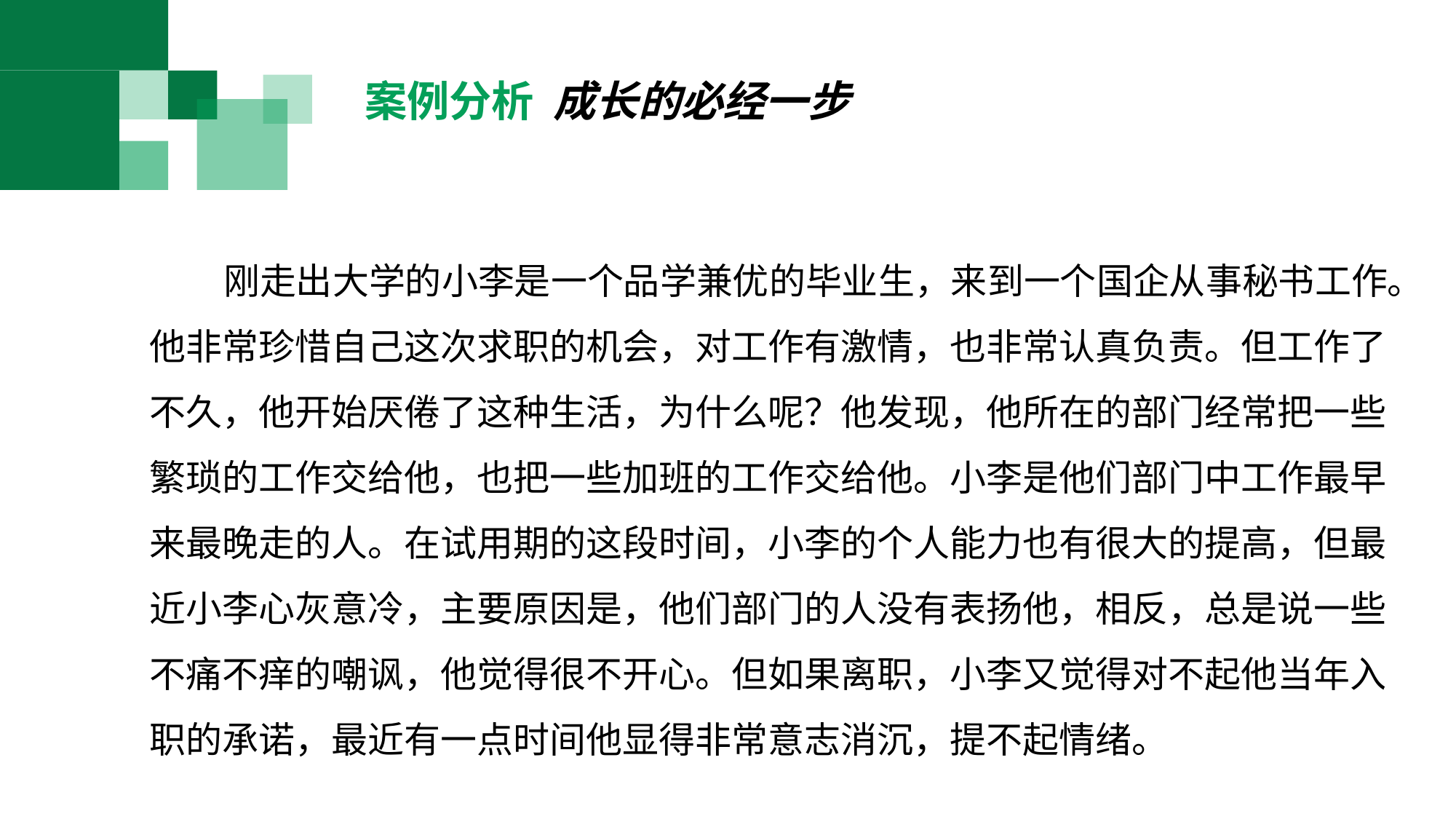

案例分析  成长的必经一步

        刚走出大学的小李是一个品学兼优的毕业生，来到一个国企从事秘书工作。他非常珍惜自己这次求职的机会，对工作有激情，也非常认真负责。但工作了不久，他开始厌倦了这种生活，为什么呢？他发现，他所在的部门经常把一些繁琐的工作交给他，也把一些加班的工作交给他。小李是他们部门中工作最早来最晚走的人。在试用期的这段时间，小李的个人能力也有很大的提高，但最近小李心灰意冷，主要原因是，他们部门的人没有表扬他，相反，总是说一些不痛不痒的嘲讽，他觉得很不开心。但如果离职，小李又觉得对不起他当年入职的承诺，最近有一点时间他显得非常意志消沉，提不起情绪。

ADD YOUR
TITLE HERE ADD